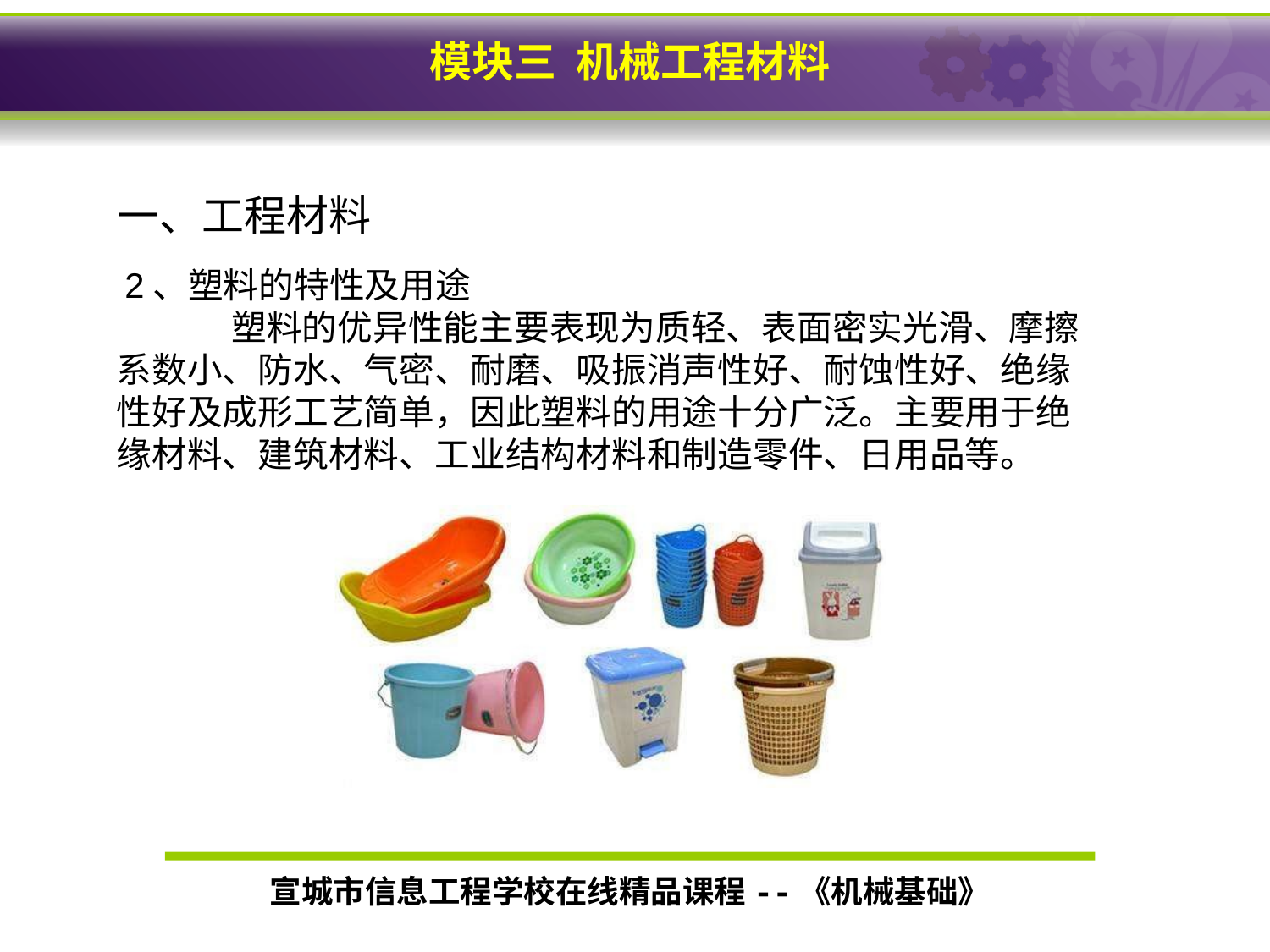

一、工程材料
 2、塑料的特性及用途       塑料的优异性能主要表现为质轻、表面密实光滑、摩擦系数小、防水、气密、耐磨、吸振消声性好、耐蚀性好、绝缘性好及成形工艺简单，因此塑料的用途十分广泛。主要用于绝缘材料、建筑材料、工业结构材料和制造零件、日用品等。